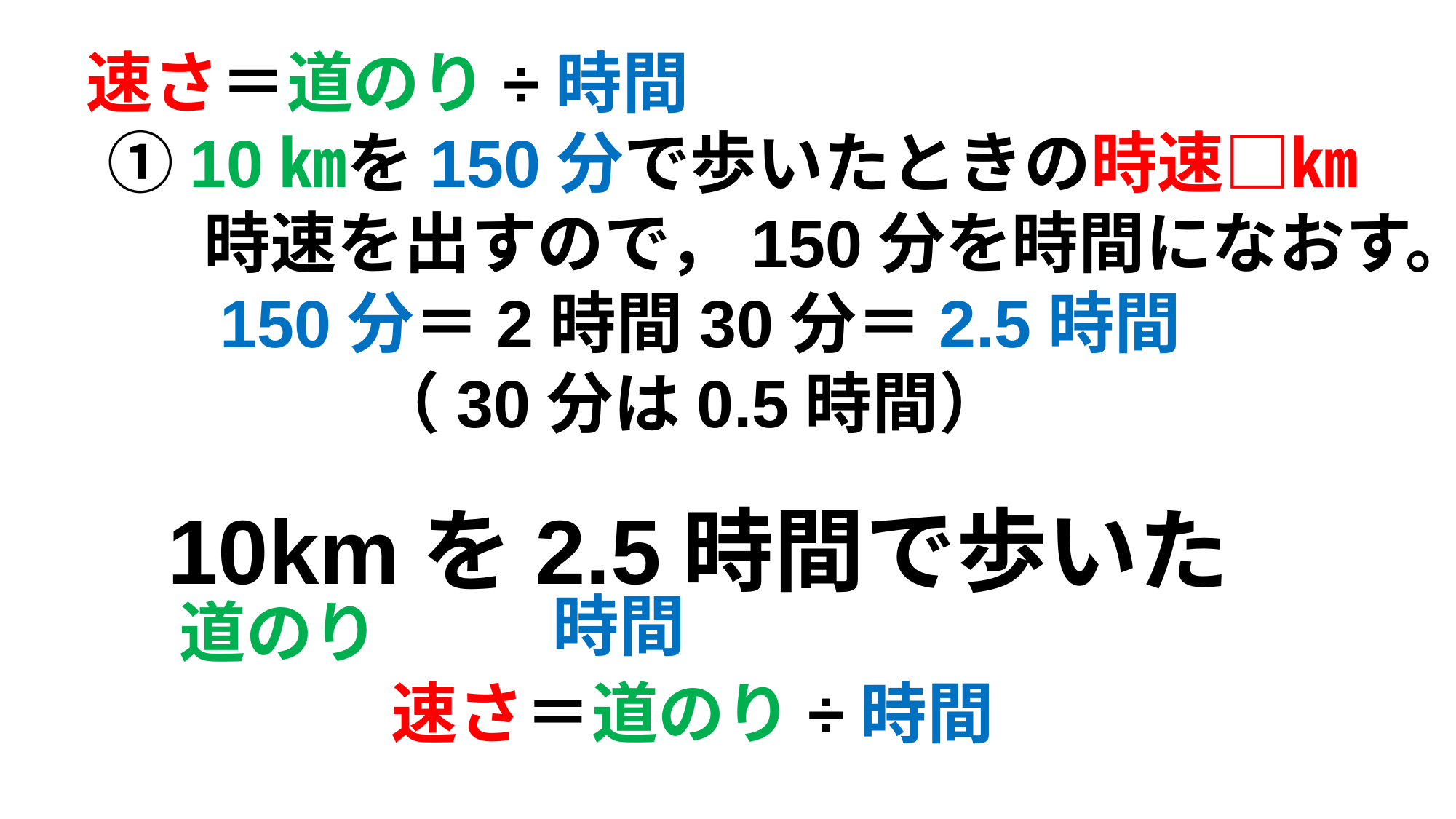

速さ＝道のり÷時間
　①10㎞を150分で歩いたときの時速□㎞
　　  時速を出すので，150分を時間になおす。
　　  150分＝2時間30分＝2.5時間
　　　　　（30分は0.5時間）
10kmを2.5時間で歩いた
時間
道のり
速さ＝道のり÷時間